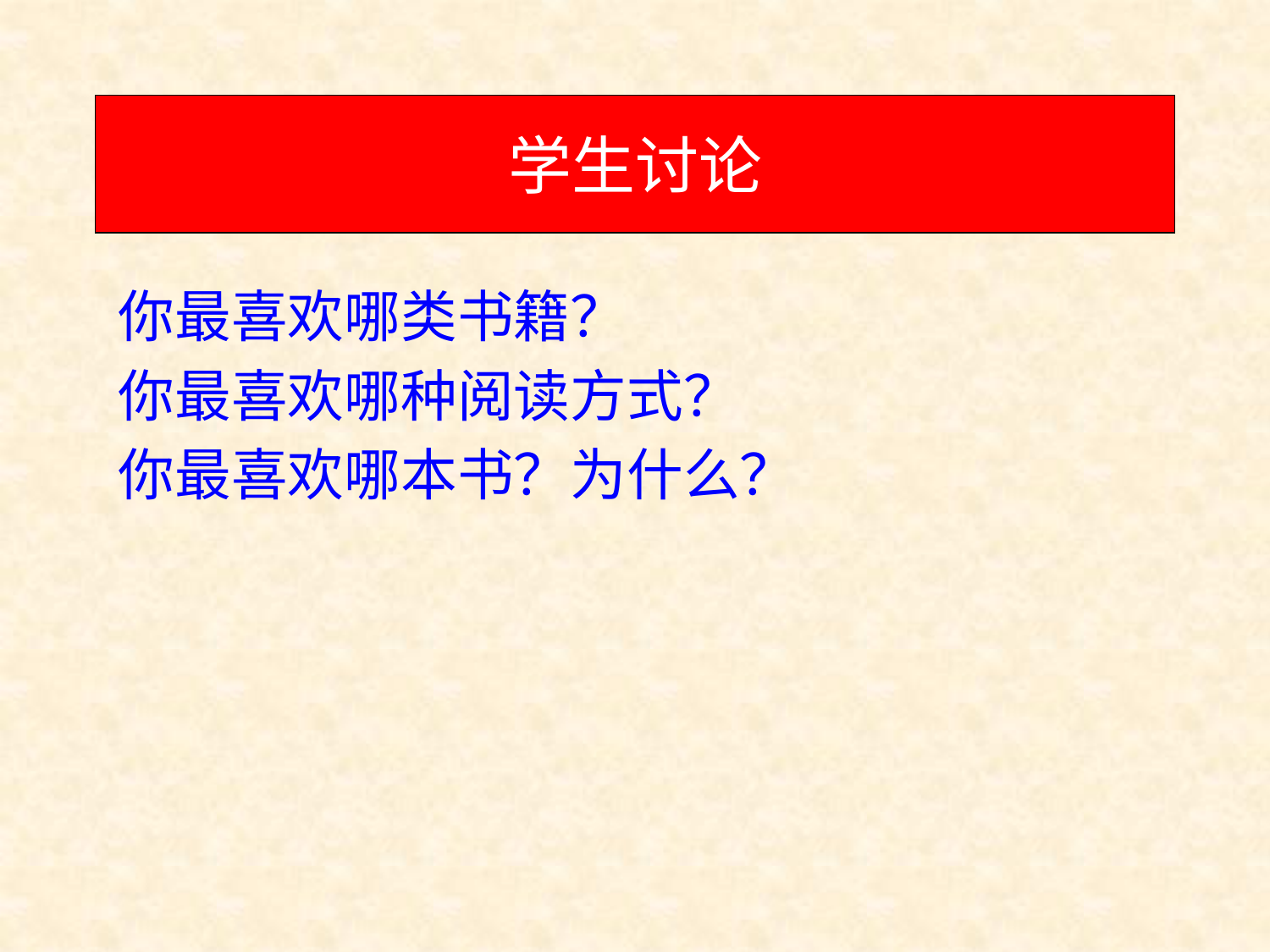

# 学生讨论
你最喜欢哪类书籍？
你最喜欢哪种阅读方式？
你最喜欢哪本书？为什么？